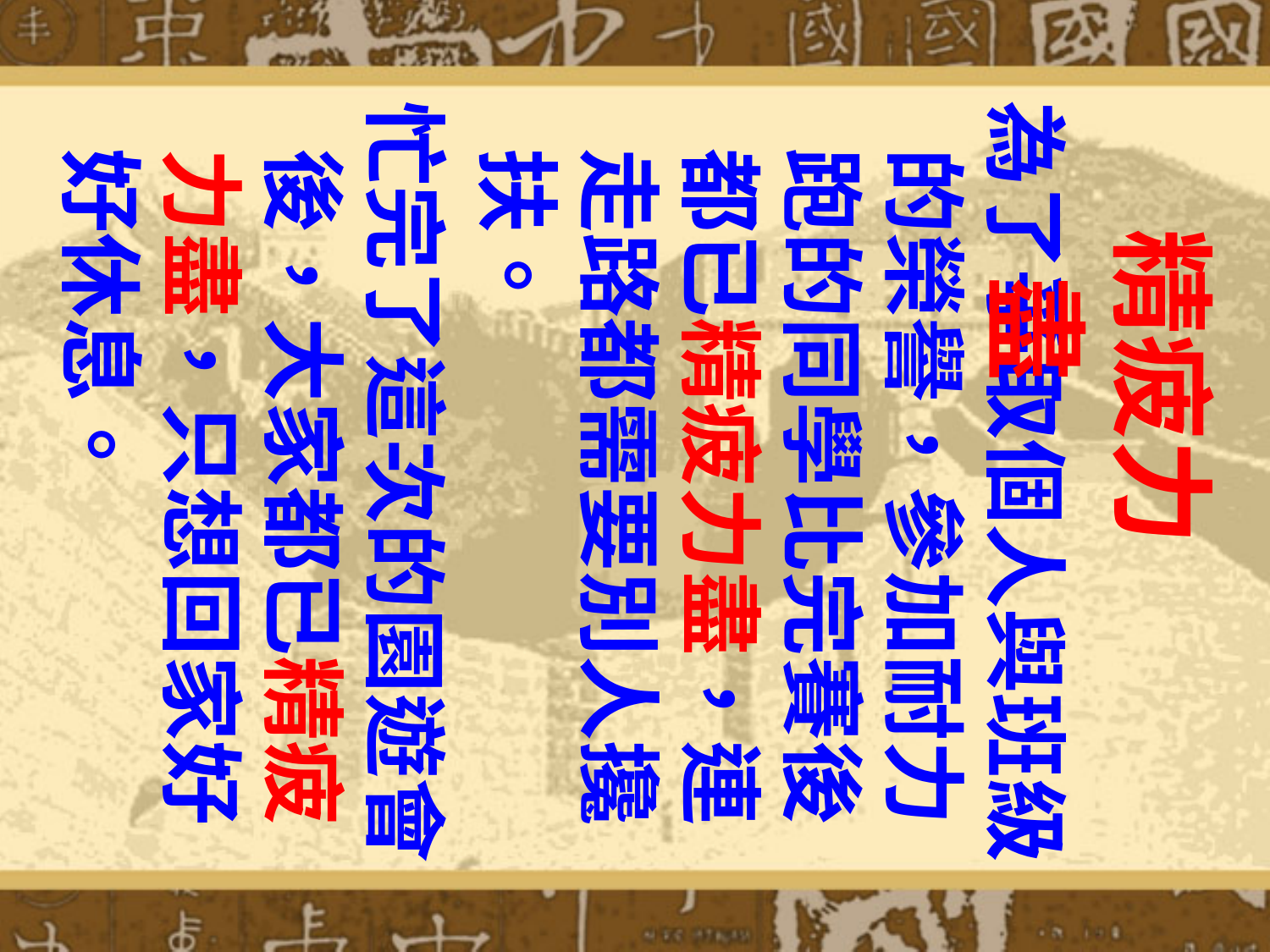

忙完了這次的園遊會後，大家都已精疲力盡，只想回家好好休息。
為了爭取個人與班級的榮譽，參加耐力跑的同學比完賽後都已精疲力盡，連走路都需要別人攙扶。
精疲力盡